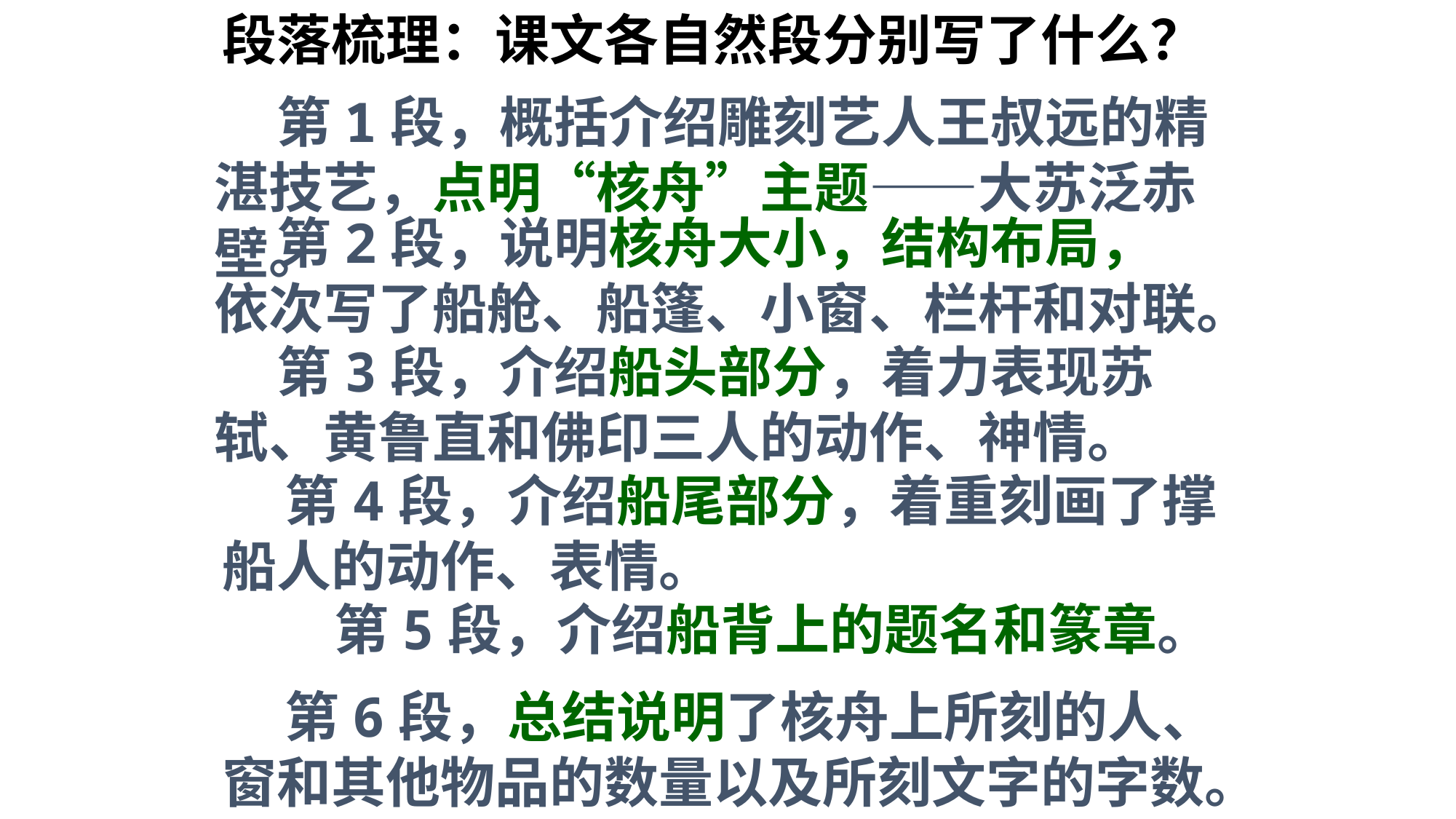

段落梳理：课文各自然段分别写了什么？
    第1段，概括介绍雕刻艺人王叔远的精湛技艺，点明“核舟”主题——大苏泛赤壁。
    第2段，说明核舟大小，结构布局，依次写了船舱、船篷、小窗、栏杆和对联。
    第3段，介绍船头部分，着力表现苏轼、黄鲁直和佛印三人的动作、神情。
    第4段，介绍船尾部分，着重刻画了撑船人的动作、表情。
第5段，介绍船背上的题名和篆章。
    第6段，总结说明了核舟上所刻的人、窗和其他物品的数量以及所刻文字的字数。